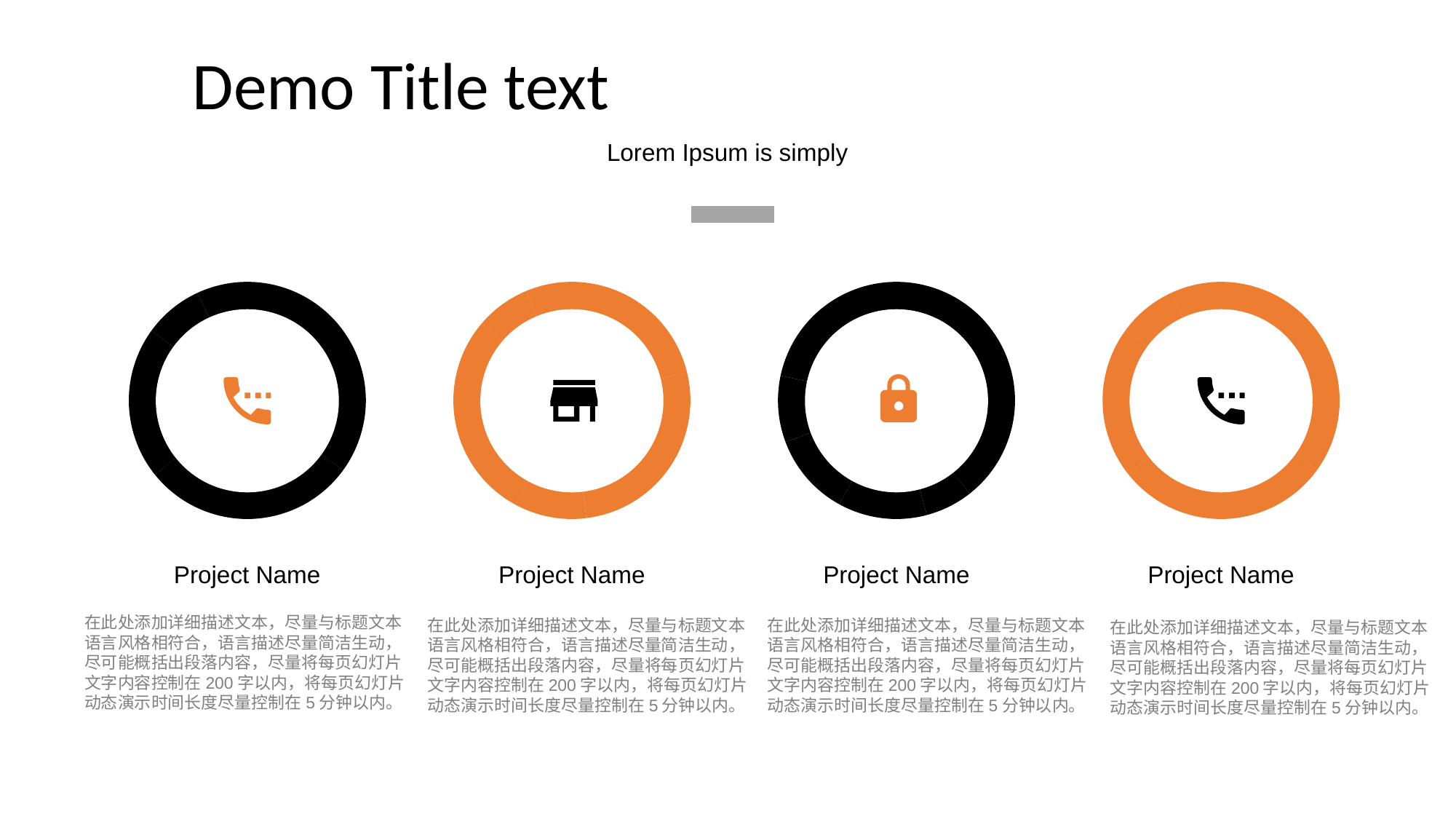

Demo Title text
Lorem Ipsum is simply

### Chart

| Category | Region 1 |
|---|---|
| April | 91.0 |
| May | 76.0 |
| June | 28.0 |
| July | 26.0 |
| August | 21.0 |
| September | 18.0 |

### Chart

| Category | Region 1 |
|---|---|
| April | 60.0 |
| May | 76.0 |
| June | 28.0 |
| July | 80.0 |
| August | 21.0 |
| September | 18.0 |

### Chart

| Category | Region 1 |
|---|---|
| April | 91.0 |
| May | 15.0 |
| June | 28.0 |
| July | 26.0 |
| August | 21.0 |
| September | 50.0 |

### Chart

| Category | Region 1 |
|---|---|
| April | 91.0 |
| May | 76.0 |
| June | 28.0 |
| July | 26.0 |
| August | 21.0 |
| September | 18.0 |

Project Name
Project Name
Project Name
Project Name
在此处添加详细描述文本，尽量与标题文本语言风格相符合，语言描述尽量简洁生动，尽可能概括出段落内容，尽量将每页幻灯片文字内容控制在200字以内，将每页幻灯片动态演示时间长度尽量控制在5分钟以内。
在此处添加详细描述文本，尽量与标题文本语言风格相符合，语言描述尽量简洁生动，尽可能概括出段落内容，尽量将每页幻灯片文字内容控制在200字以内，将每页幻灯片动态演示时间长度尽量控制在5分钟以内。
在此处添加详细描述文本，尽量与标题文本语言风格相符合，语言描述尽量简洁生动，尽可能概括出段落内容，尽量将每页幻灯片文字内容控制在200字以内，将每页幻灯片动态演示时间长度尽量控制在5分钟以内。
在此处添加详细描述文本，尽量与标题文本语言风格相符合，语言描述尽量简洁生动，尽可能概括出段落内容，尽量将每页幻灯片文字内容控制在200字以内，将每页幻灯片动态演示时间长度尽量控制在5分钟以内。